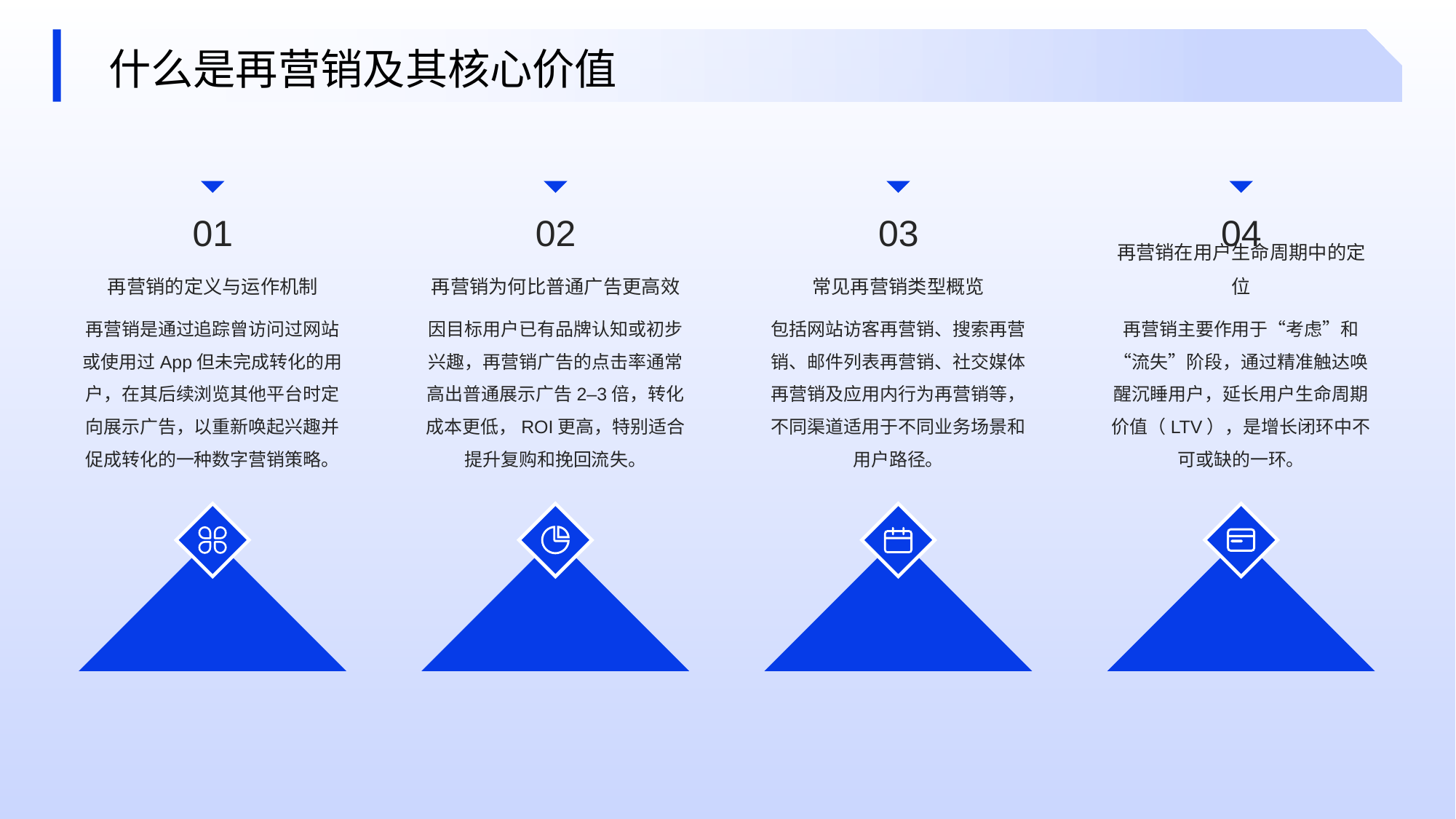

什么是再营销及其核心价值

01
02
03
04
再营销的定义与运作机制
再营销为何比普通广告更高效
常见再营销类型概览
再营销在用户生命周期中的定位
再营销是通过追踪曾访问过网站或使用过App但未完成转化的用户，在其后续浏览其他平台时定向展示广告，以重新唤起兴趣并促成转化的一种数字营销策略。
因目标用户已有品牌认知或初步兴趣，再营销广告的点击率通常高出普通展示广告2–3倍，转化成本更低，ROI更高，特别适合提升复购和挽回流失。
包括网站访客再营销、搜索再营销、邮件列表再营销、社交媒体再营销及应用内行为再营销等，不同渠道适用于不同业务场景和用户路径。
再营销主要作用于“考虑”和“流失”阶段，通过精准触达唤醒沉睡用户，延长用户生命周期价值（LTV），是增长闭环中不可或缺的一环。